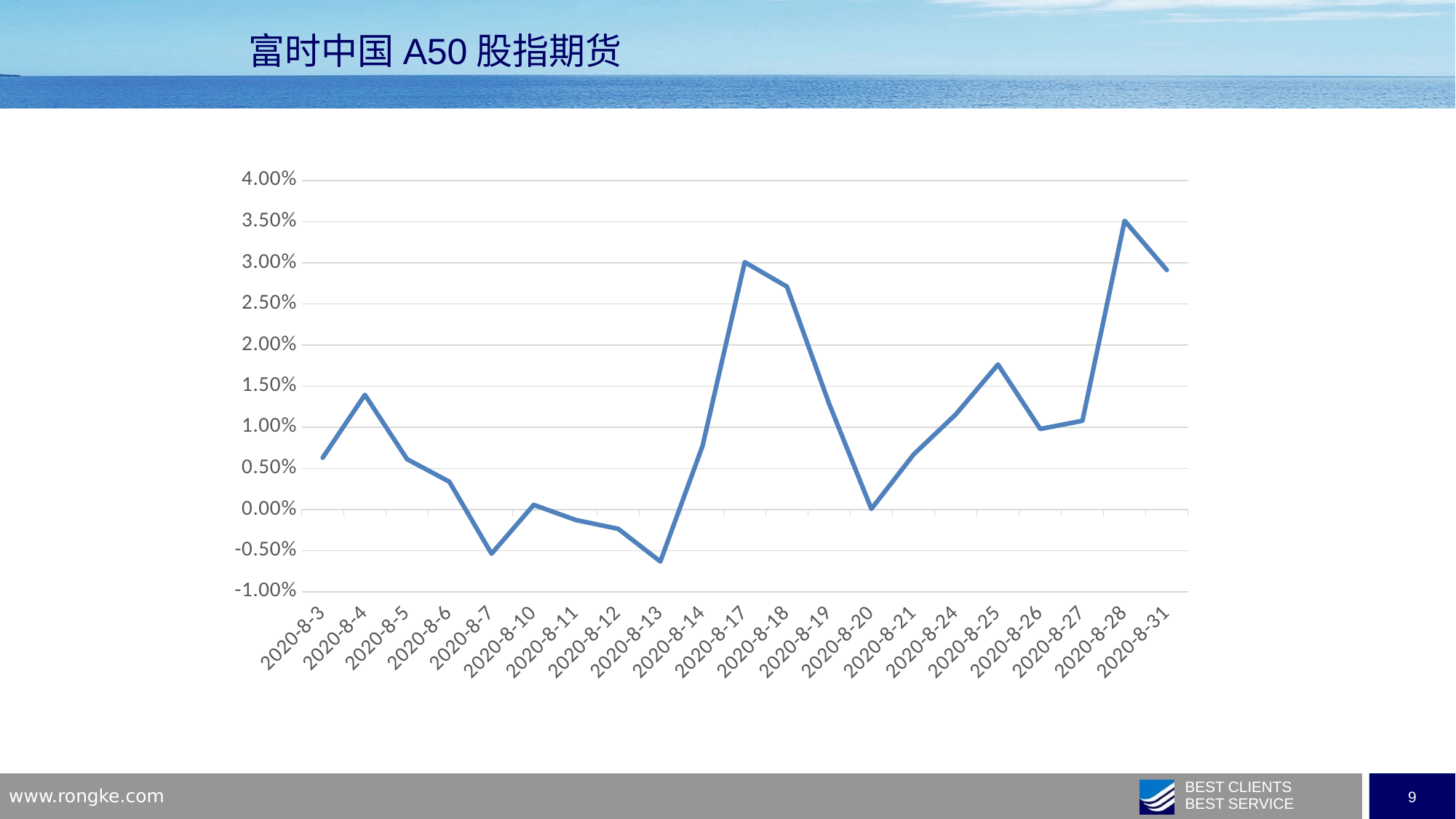

# 富时中国A50股指期货

### Chart

| Category | 富时中国A50 |
|---|---|
| 44046 | 0.006308339048356926 |
| 44047 | 0.0139536009883936 |
| 44048 | 0.0061251092834668786 |
| 44049 | 0.0033851699063434104 |
| 44050 | -0.005367323327243101 |
| 44053 | 0.0005739017993162676 |
| 44054 | -0.0012695205138810728 |
| 44055 | -0.0023394514624353047 |
| 44056 | -0.006310956616426888 |
| 44057 | 0.007746038310726178 |
| 44060 | 0.030079129082751788 |
| 44061 | 0.027101645403288632 |
| 44062 | 0.012866655847385333 |
| 44063 | 8.50709622703949e-05 |
| 44064 | 0.006694430338660906 |
| 44067 | 0.011578157964997837 |
| 44068 | 0.01763848243873567 |
| 44069 | 0.009800174853547006 |
| 44070 | 0.01079550511211047 |
| 44071 | 0.035118602009245325 |
| 44074 | 0.029120444777166465 |